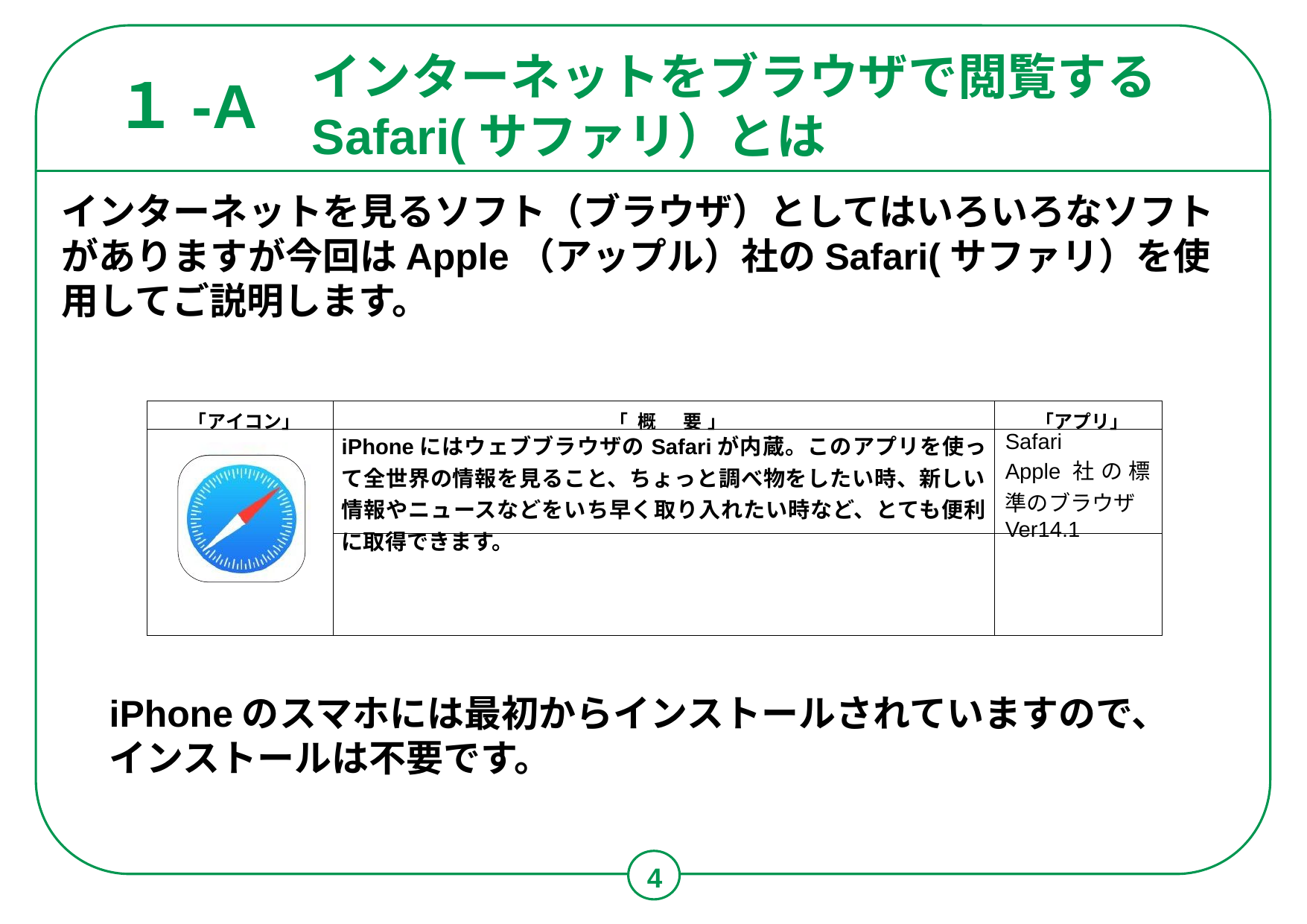

インターネットをブラウザで閲覧する
Safari(サファリ）とは
１-A
インターネットを見るソフト（ブラウザ）としてはいろいろなソフトがありますが今回はApple（アップル）社のSafari(サファリ）を使用してご説明します。
| 「アイコン」 | 「 概 要 」 | 「アプリ」 |
| --- | --- | --- |
|  | iPhoneにはウェブブラウザのSafariが内蔵。このアプリを使って全世界の情報を見ること、ちょっと調べ物をしたい時、新しい情報やニュースなどをいち早く取り入れたい時など、とても便利に取得できます。 | Safari Apple社の標準のブラウザ Ver14.1 |
|  |  |  |
|  |  |  |
|  |  |  |

iPhoneのスマホには最初からインストールされていますので、
インストールは不要です。